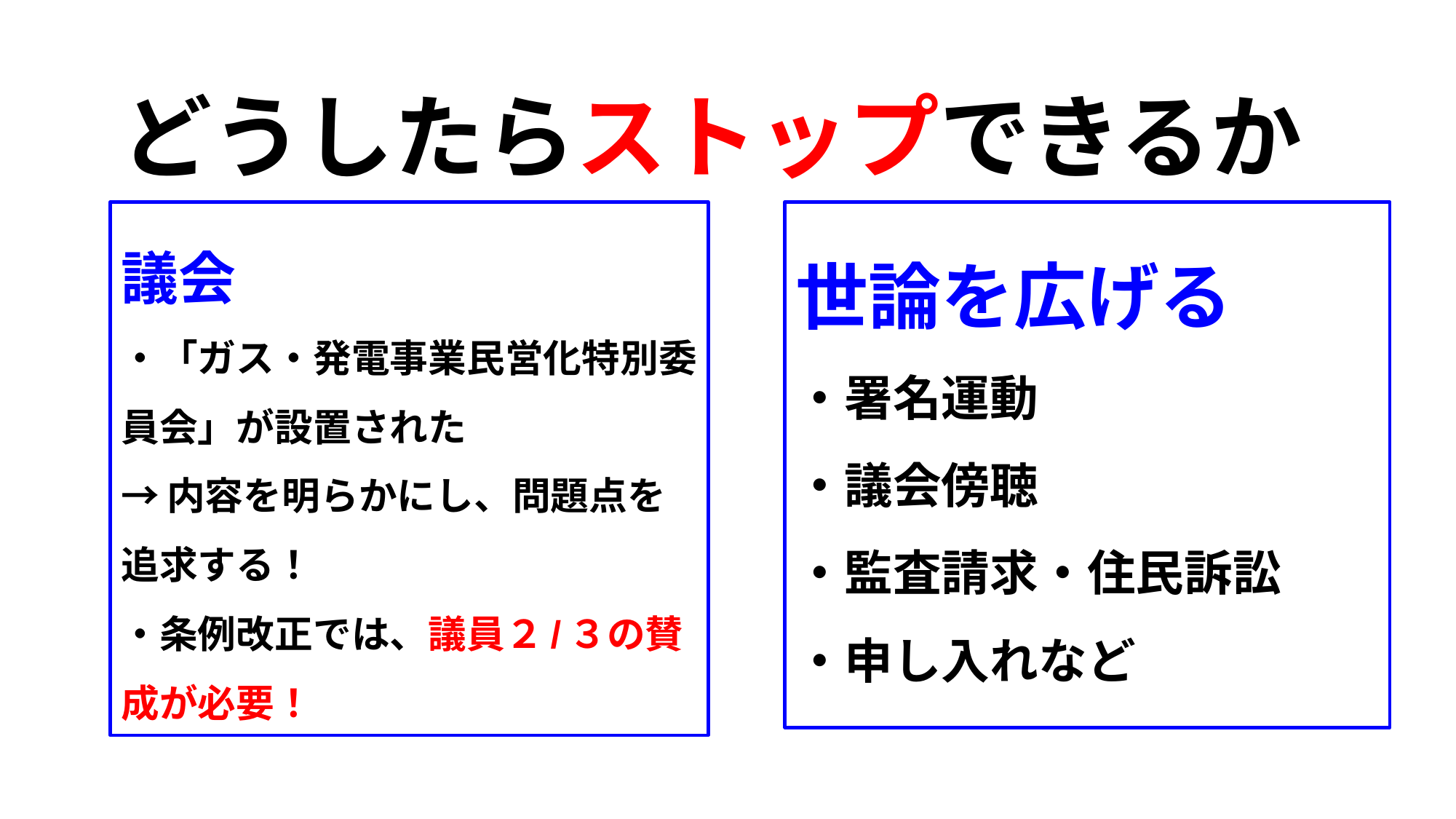

# どうしたらストップできるか
議会
・「ガス・発電事業民営化特別委員会」が設置された
→内容を明らかにし、問題点を追求する！
・条例改正では、議員２/３の賛成が必要！
世論を広げる
・署名運動
・議会傍聴
・監査請求・住民訴訟
・申し入れなど